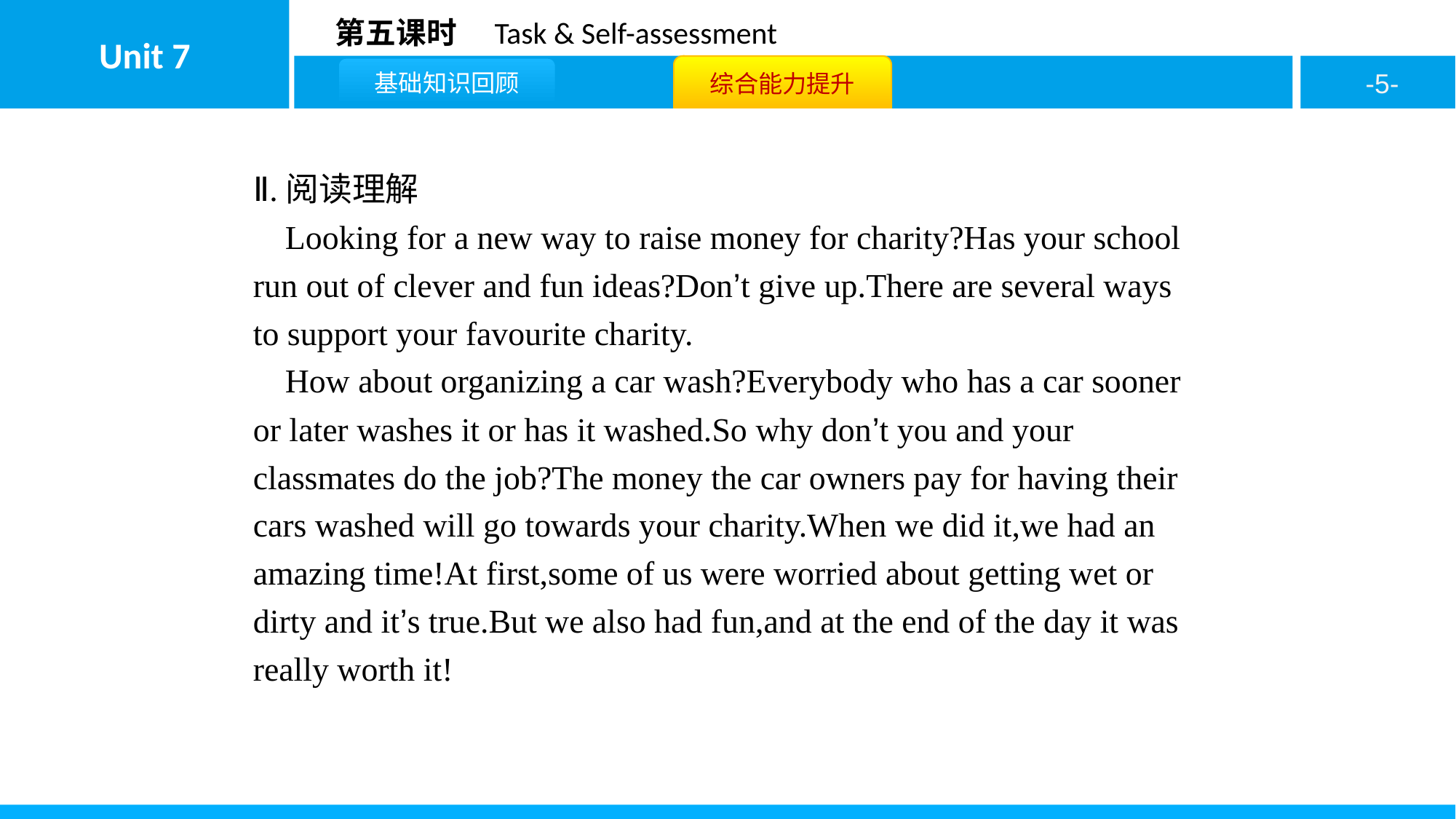

Ⅱ.阅读理解
Looking for a new way to raise money for charity?Has your school run out of clever and fun ideas?Don’t give up.There are several ways to support your favourite charity.
How about organizing a car wash?Everybody who has a car sooner or later washes it or has it washed.So why don’t you and your classmates do the job?The money the car owners pay for having their cars washed will go towards your charity.When we did it,we had an amazing time!At first,some of us were worried about getting wet or dirty and it’s true.But we also had fun,and at the end of the day it was really worth it!